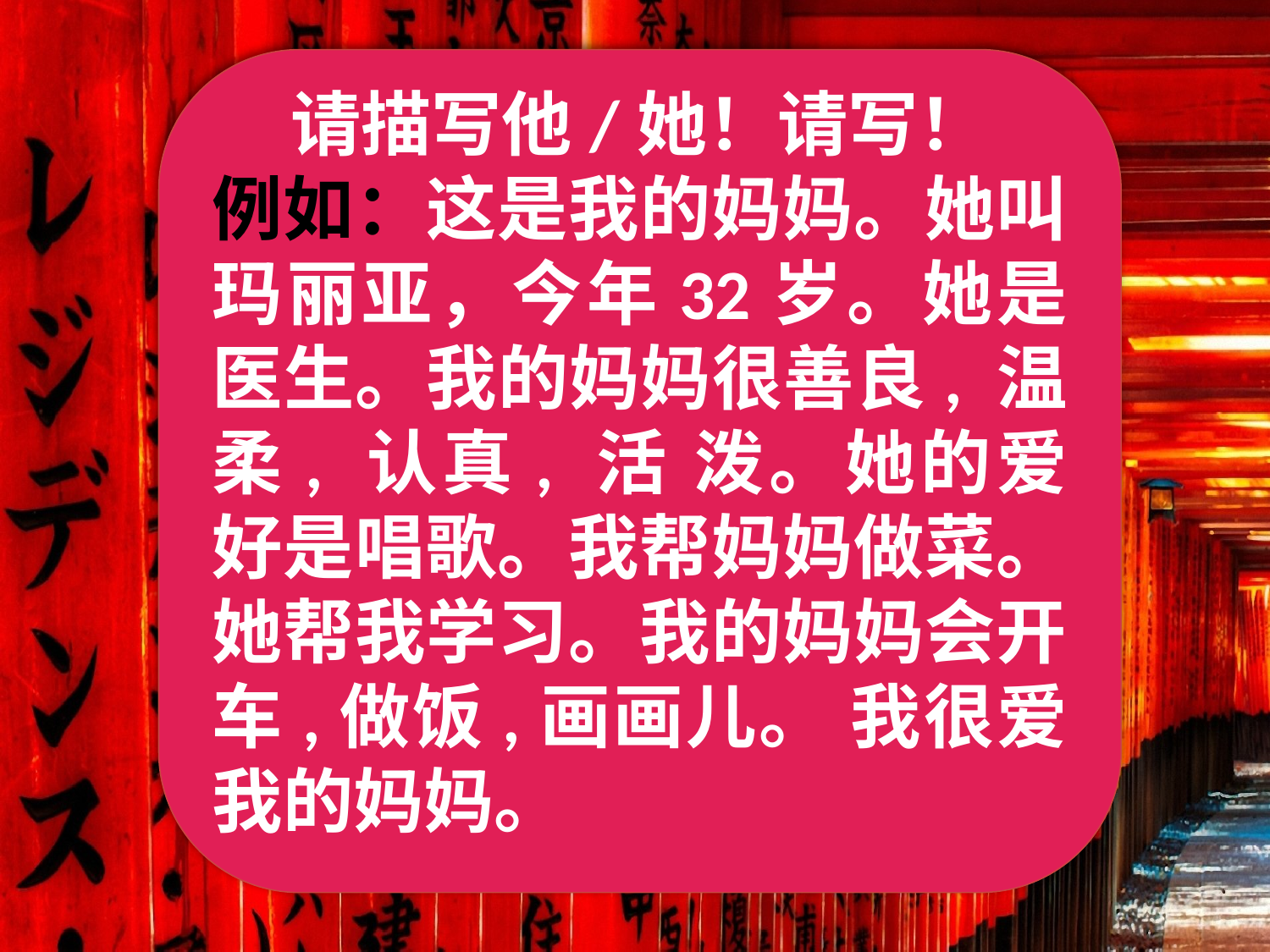

请描写他/她！请写！
例如：这是我的妈妈。她叫玛丽亚，今年32岁。她是医生。我的妈妈很善良, 温柔, 认真, 活 泼。她的爱好是唱歌。我帮妈妈做菜。她帮我学习。我的妈妈会开车,做饭,画画儿。 我很爱我的妈妈。